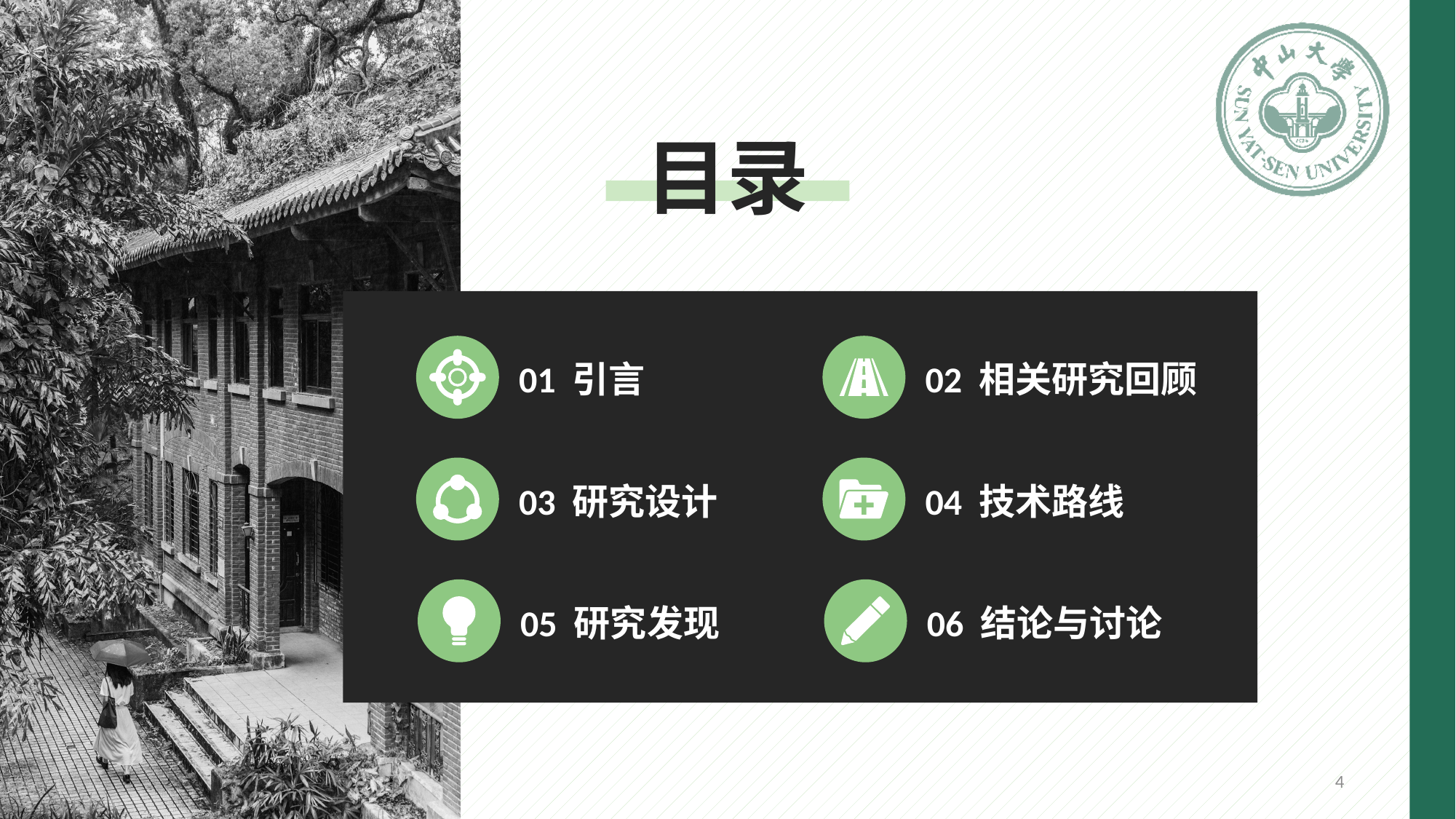

目录

01 引言
02 相关研究回顾

03 研究设计
04 技术路线

05 研究发现
06 结论与讨论
4